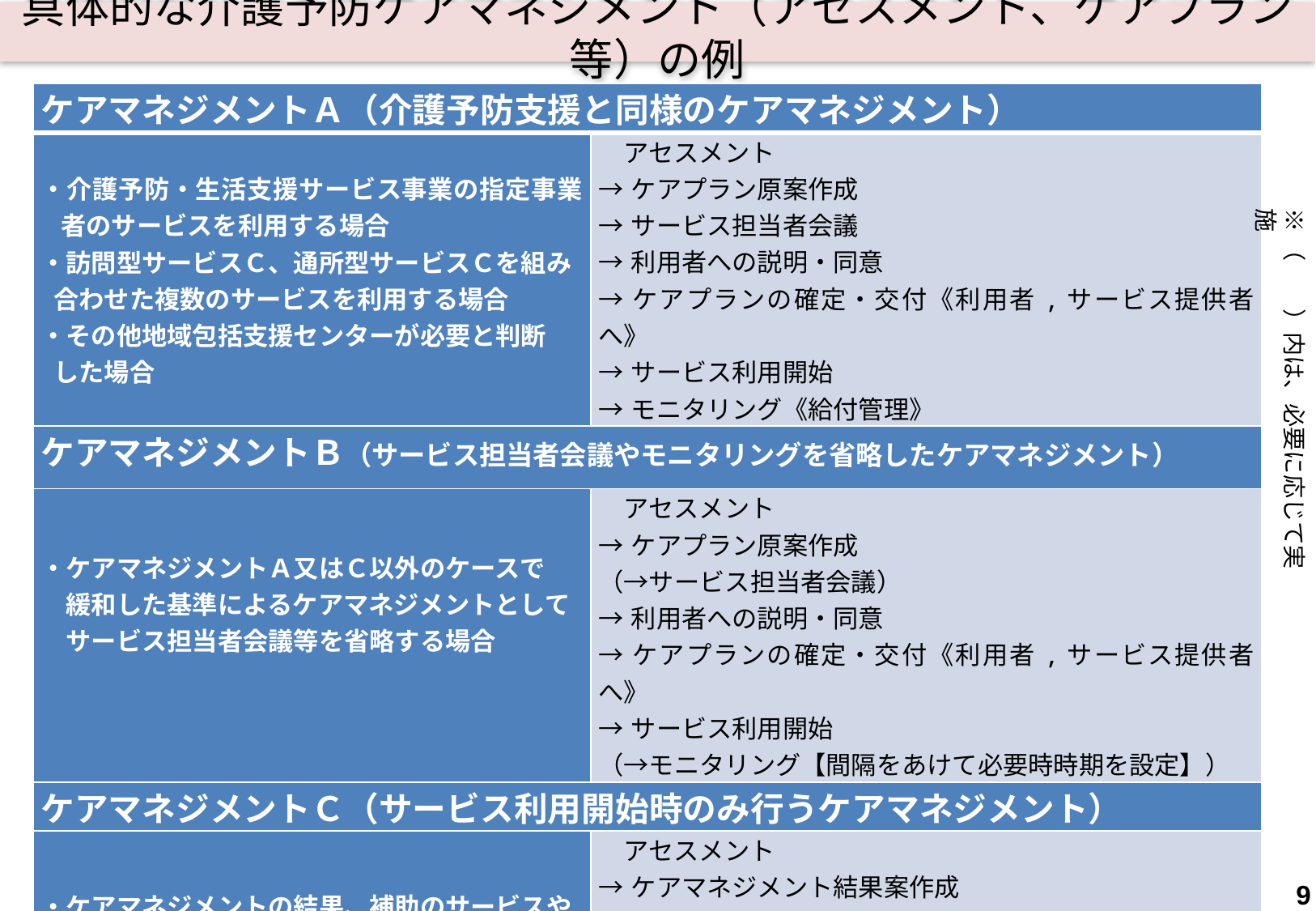

# 具体的な介護予防ケアマネジメント（アセスメント、ケアプラン等）の例
| ケアマネジメントＡ（介護予防支援と同様のケアマネジメント） |  |
| --- | --- |
| ・介護予防・生活支援サービス事業の指定事業者のサービスを利用する場合 ・訪問型サービスＣ、通所型サービスＣを組み 合わせた複数のサービスを利用する場合 ・その他地域包括支援センターが必要と判断 した場合 | アセスメント　 →ケアプラン原案作成 →サービス担当者会議 →利用者への説明・同意 →ケアプランの確定・交付《利用者,サービス提供者へ》 →サービス利用開始　 →モニタリング《給付管理》 |
| ケアマネジメントＢ（サービス担当者会議やモニタリングを省略したケアマネジメント） |  |
| ・ケアマネジメントＡ又はＣ以外のケースで 　緩和した基準によるケアマネジメントとして 　サービス担当者会議等を省略する場合 | アセスメント →ケアプラン原案作成 （→サービス担当者会議） →利用者への説明・同意 →ケアプランの確定・交付《利用者,サービス提供者へ》 →サービス利用開始 （→モニタリング【間隔をあけて必要時時期を設定】） |
| ケアマネジメントＣ（サービス利用開始時のみ行うケアマネジメント） |  |
| ・ケアマネジメントの結果、補助のサービスや 　配食等のその他の生活支援サービス又は一般 　介護予防事業等の利用につなげる場合 | アセスメント →ケアマネジメント結果案作成 →利用者への説明・同意 →利用するサービス提供者等への説明・送付 →サービス利用開始 （利用者の状況悪化、利用者からの相談により地域包括支援センターによるケアマネジメントに移行） |
※（　　）内は、必要に応じて実施
9